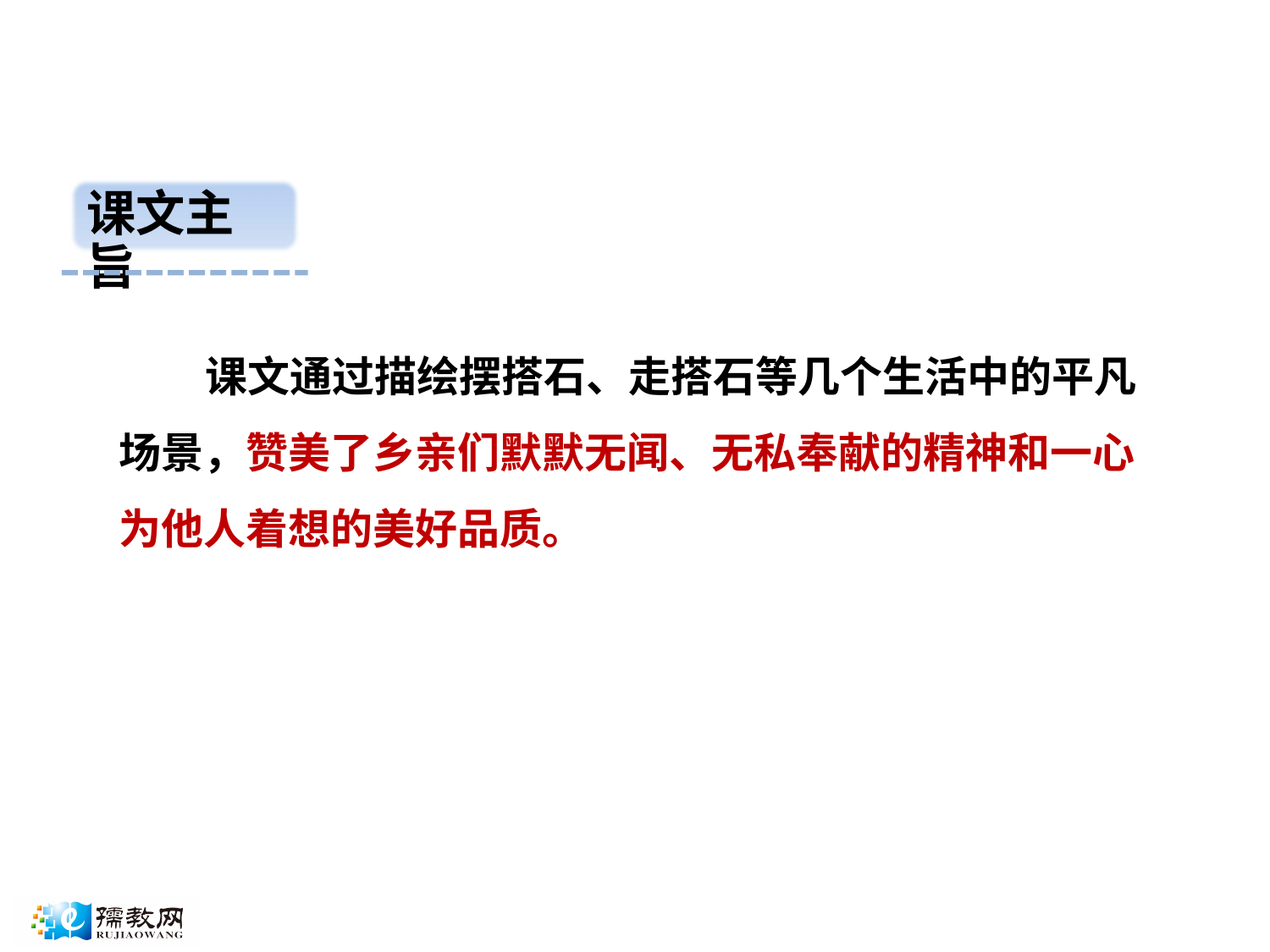

课文主旨

课文通过描绘摆搭石、走搭石等几个生活中的平凡场景，赞美了乡亲们默默无闻、无私奉献的精神和一心为他人着想的美好品质。